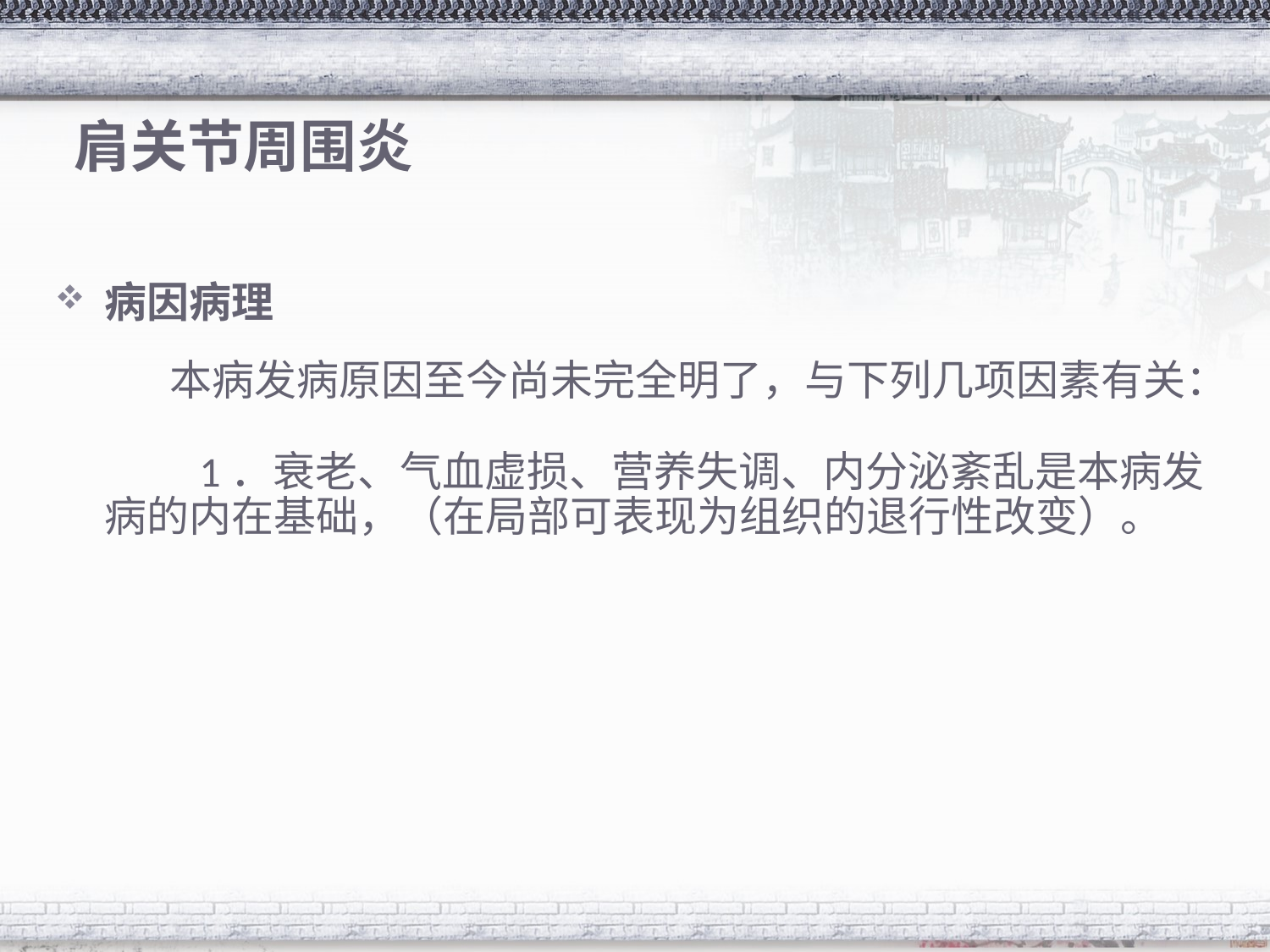

# 肩关节周围炎
病因病理
           本病发病原因至今尚未完全明了，与下列几项因素有关：
　　1．衰老、气血虚损、营养失调、内分泌紊乱是本病发病的内在基础，（在局部可表现为组织的退行性改变）。